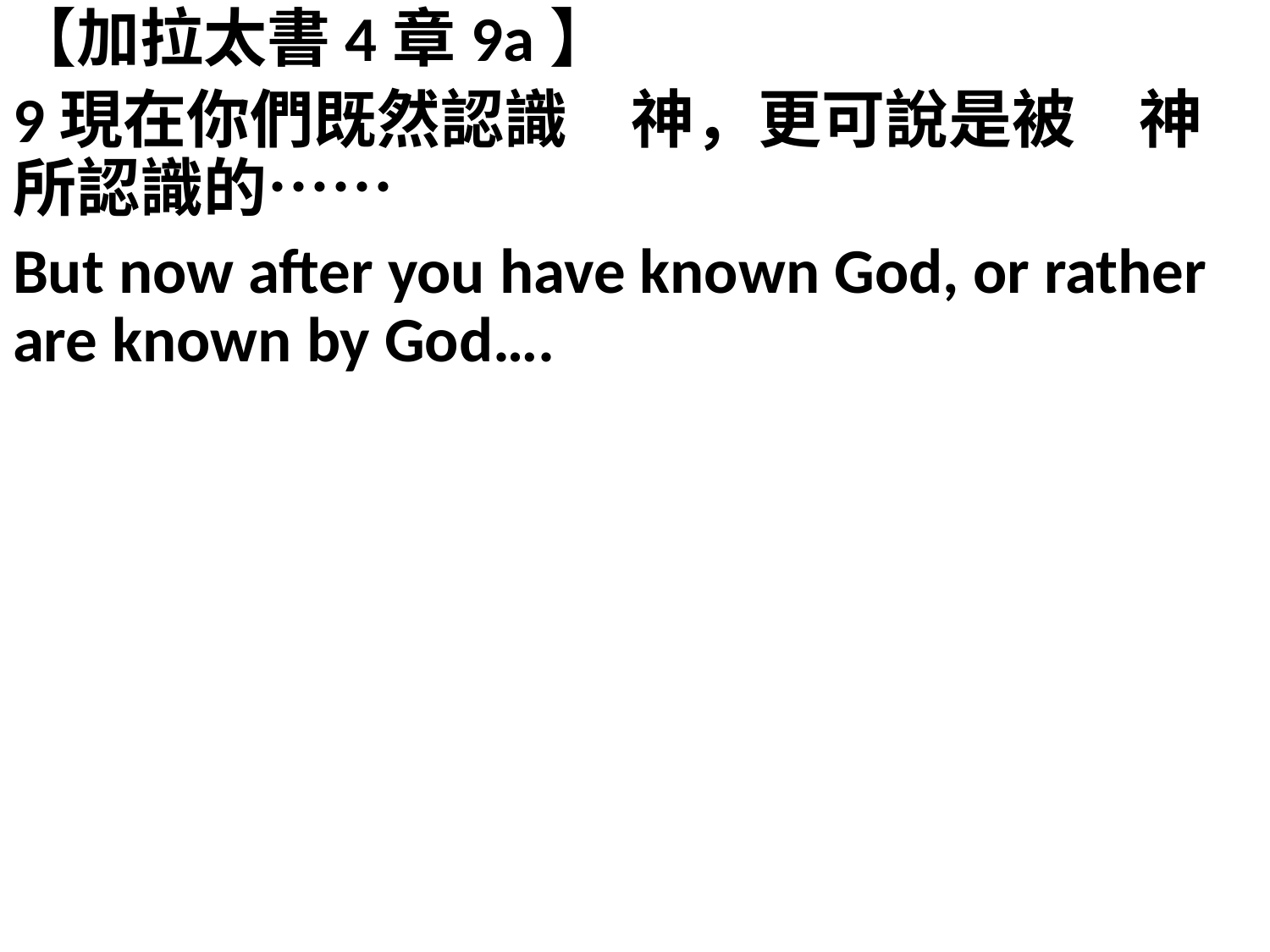

【加拉太書4章9a】
9現在你們既然認識　神，更可說是被　神所認識的……
But now after you have known God, or rather are known by God….